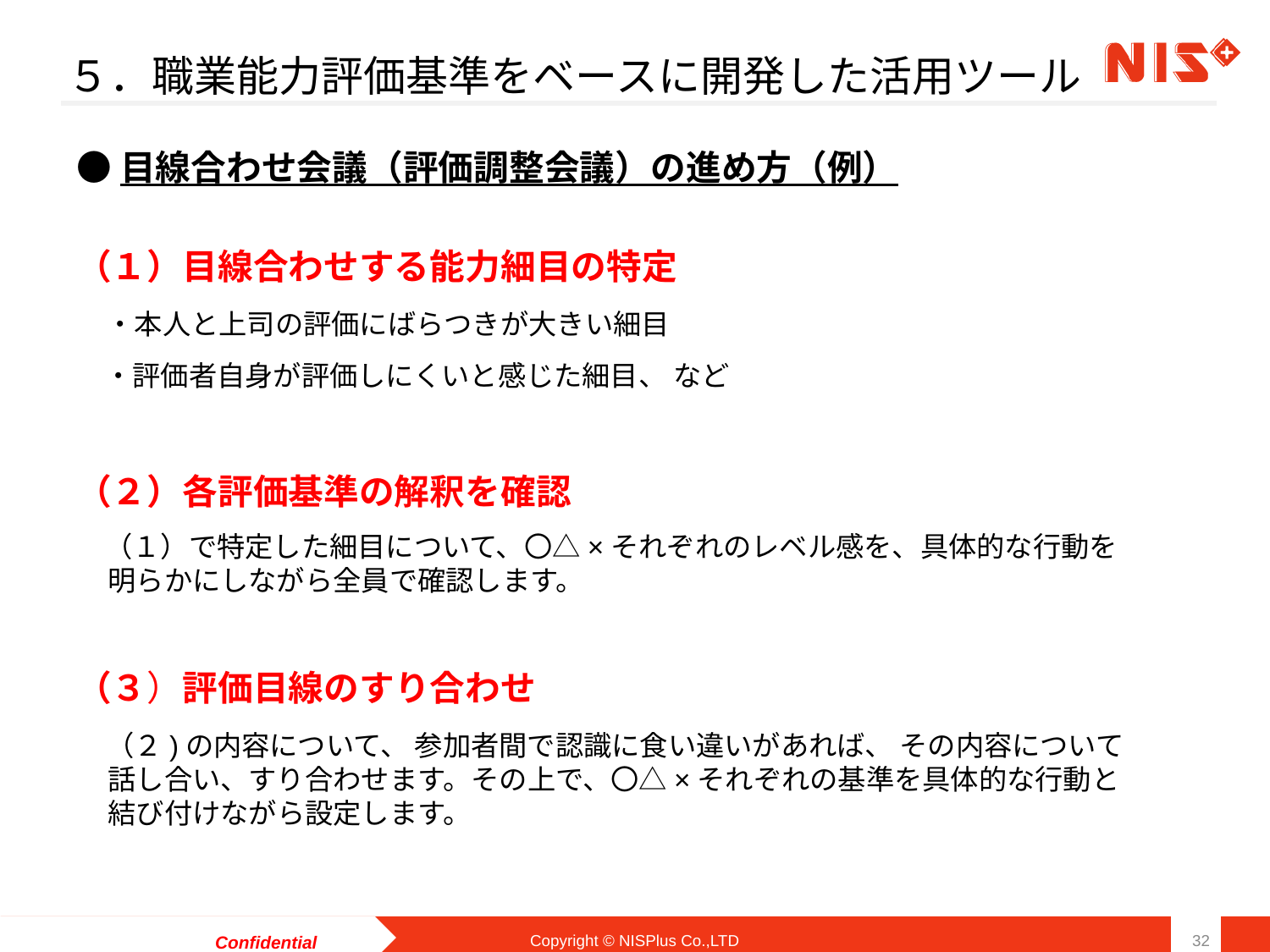

# ５．職業能力評価基準をベースに開発した活用ツール
●目線合わせ会議（評価調整会議）の進め方（例）

（１）目線合わせする能力細目の特定
　・本人と上司の評価にばらつきが大きい細目
　・評価者自身が評価しにくいと感じた細目、 など

（２）各評価基準の解釈を確認
　（１）で特定した細目について、〇△×それぞれのレベル感を、具体的な行動を　明らかにしながら全員で確認します。

（３）評価目線のすり合わせ
　（２)の内容について、 参加者間で認識に食い違いがあれば、 その内容について　話し合い、すり合わせます。その上で、〇△×それぞれの基準を具体的な行動と　結び付けながら設定します。
Copyright © NISPlus Co.,LTD
32